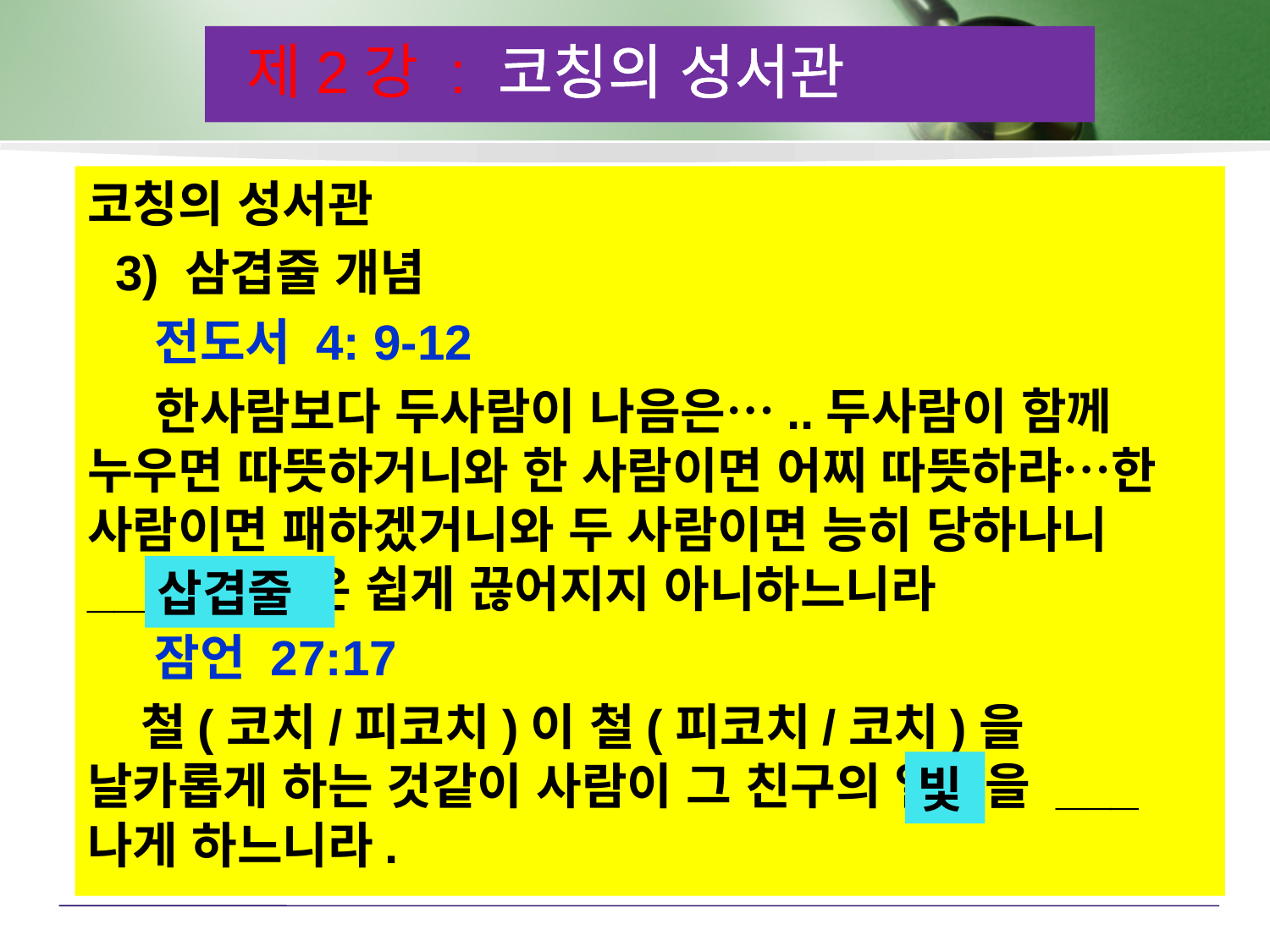

제2강 : 코칭의 성서관
코칭의 성서관
  3) 삼겹줄 개념
    전도서 4: 9-12
    한사람보다 두사람이 나음은…..두사람이 함께 누우면 따뜻하거니와 한 사람이면 어찌 따뜻하랴…한 사람이면 패하겠거니와 두 사람이면 능히 당하나니 _______ 은 쉽게 끊어지지 아니하느니라
    잠언 27:17
   철(코치/피코치)이 철(피코치/코치)을 날카롭게 하는 것같이 사람이 그 친구의 얼굴을 ___나게 하느니라.

삽겹줄

빛